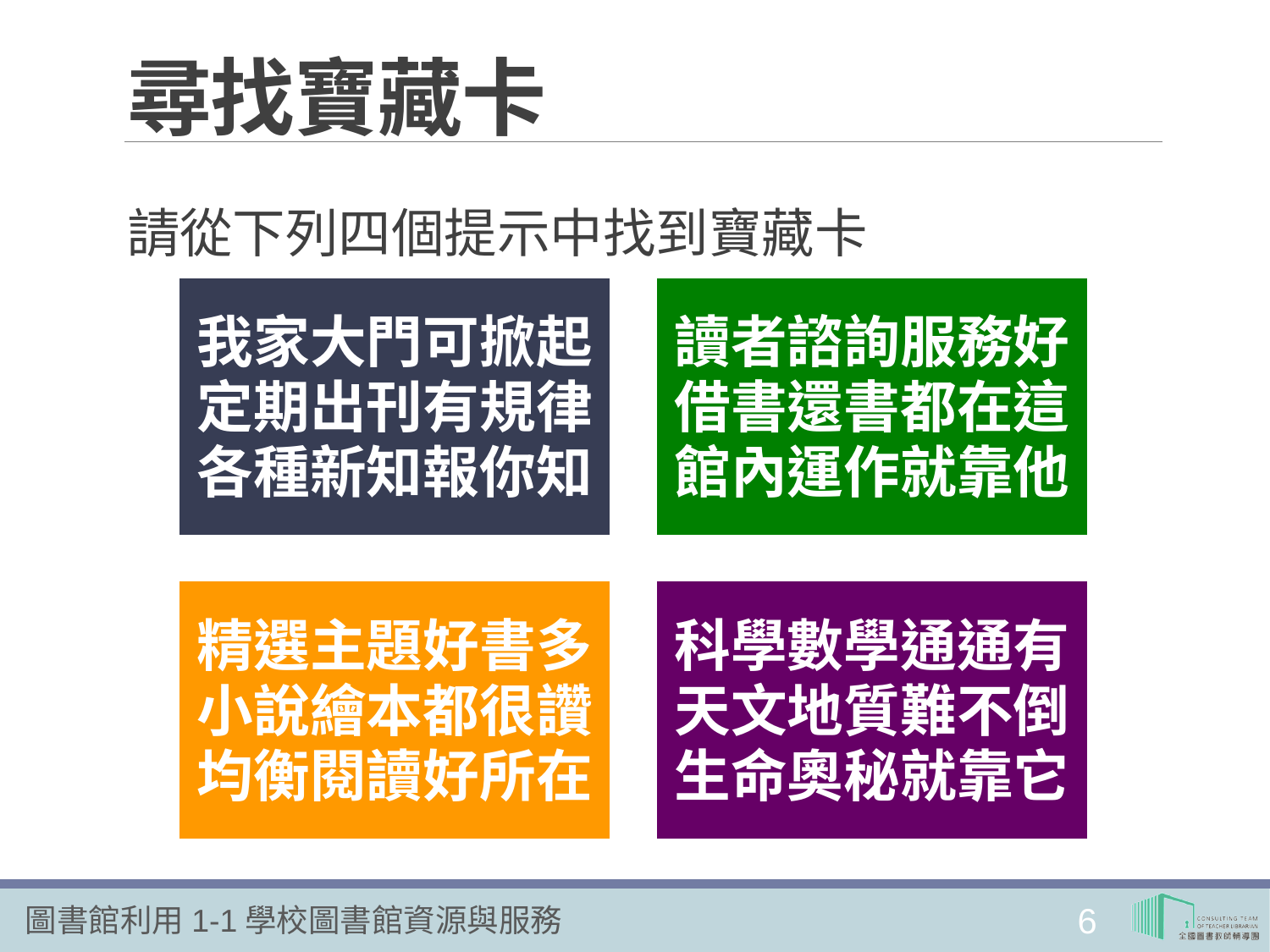

# 尋找寶藏卡
請從下列四個提示中找到寶藏卡
我家大門可掀起
定期出刊有規律
各種新知報你知
讀者諮詢服務好
借書還書都在這
館內運作就靠他
精選主題好書多
小說繪本都很讚
均衡閱讀好所在
科學數學通通有
天文地質難不倒
生命奧秘就靠它